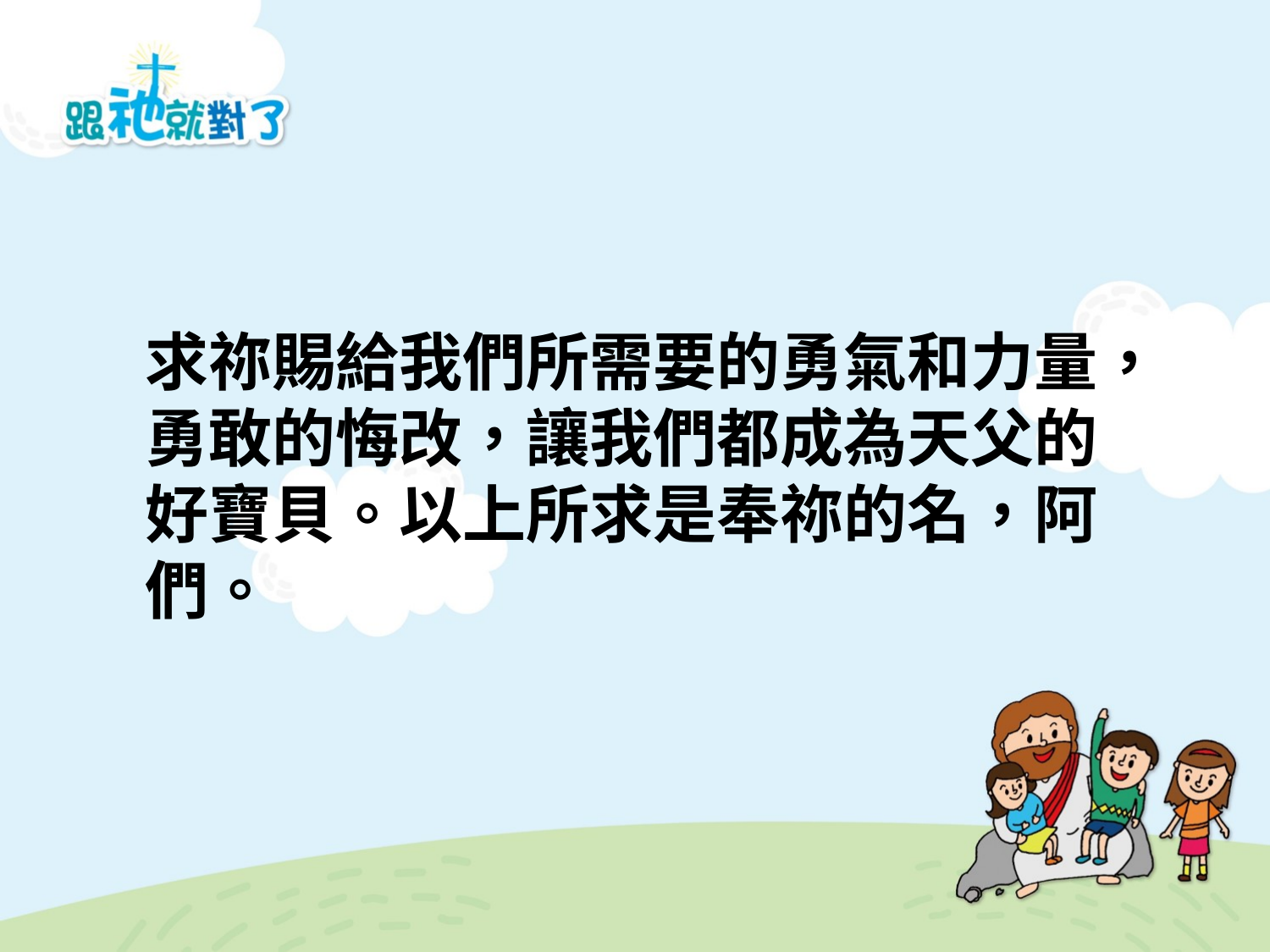

求祢賜給我們所需要的勇氣和力量，勇敢的悔改，讓我們都成為天父的好寶貝。以上所求是奉祢的名，阿們。